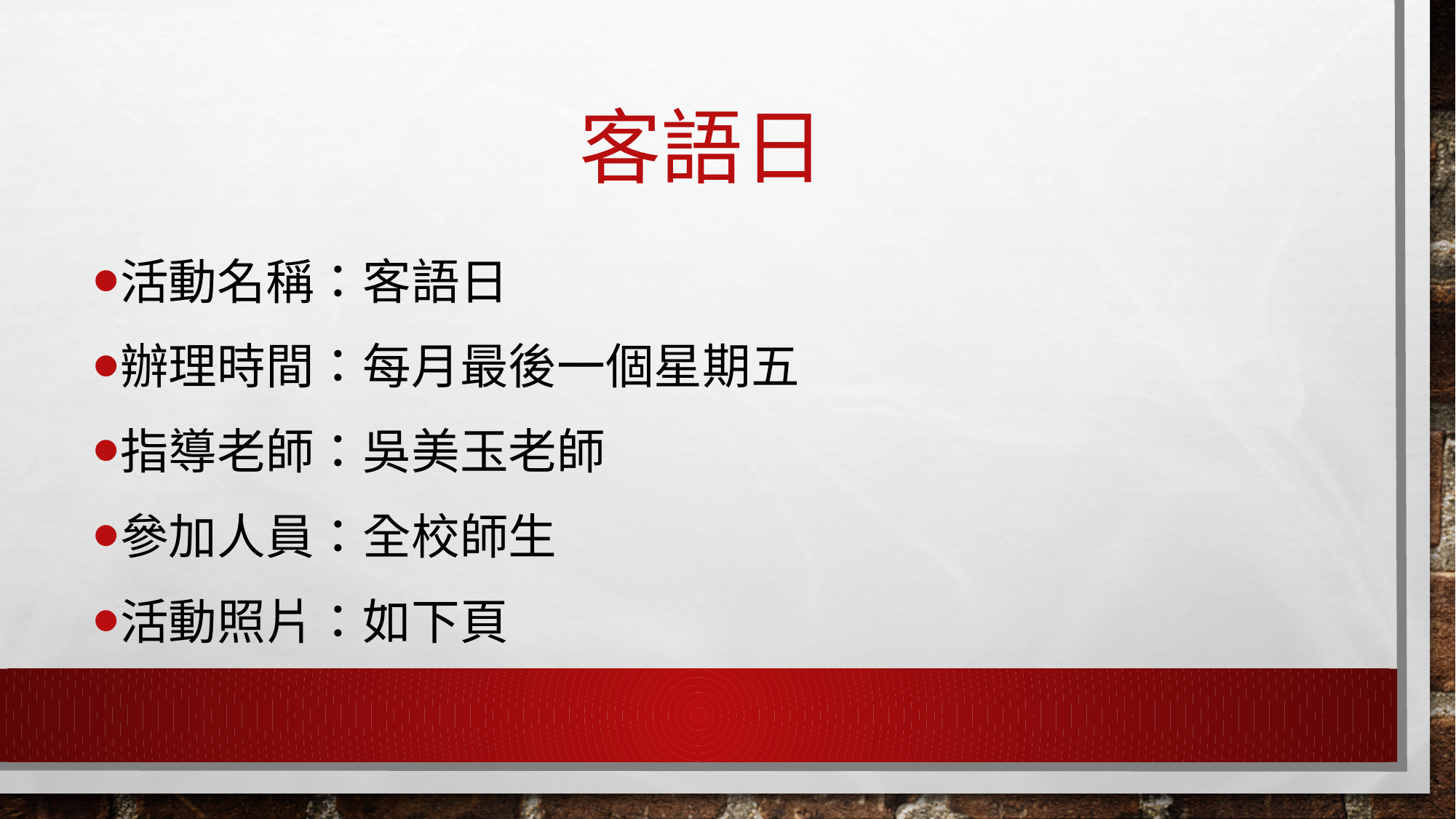

# 客語日
活動名稱：客語日
辦理時間：每月最後一個星期五
指導老師：吳美玉老師
參加人員：全校師生
活動照片：如下頁